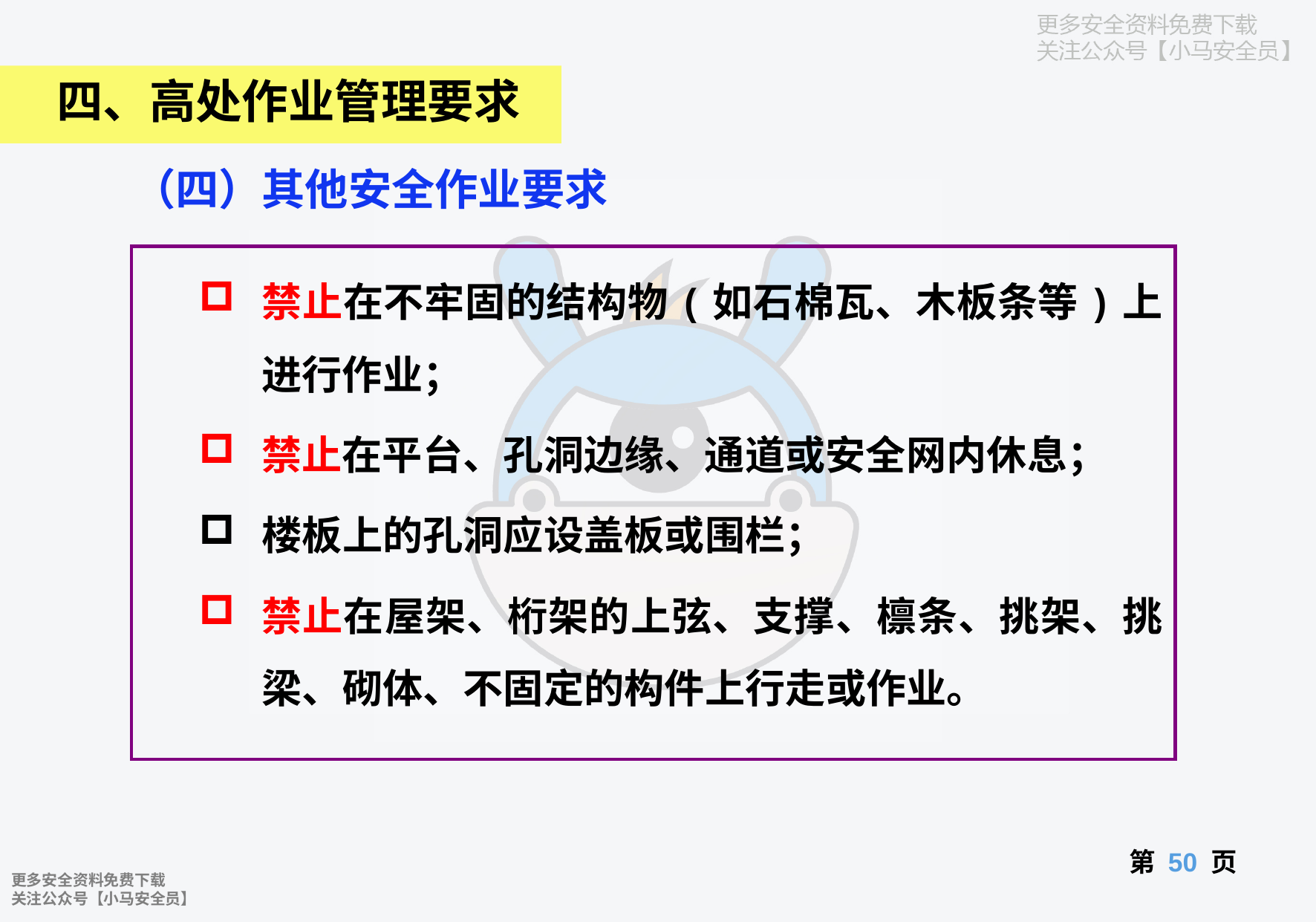

四、高处作业管理要求
（四）其他安全作业要求
禁止在不牢固的结构物(如石棉瓦、木板条等)上进行作业；
禁止在平台、孔洞边缘、通道或安全网内休息；
楼板上的孔洞应设盖板或围栏；
禁止在屋架、桁架的上弦、支撑、檩条、挑架、挑梁、砌体、不固定的构件上行走或作业。
第 50 页